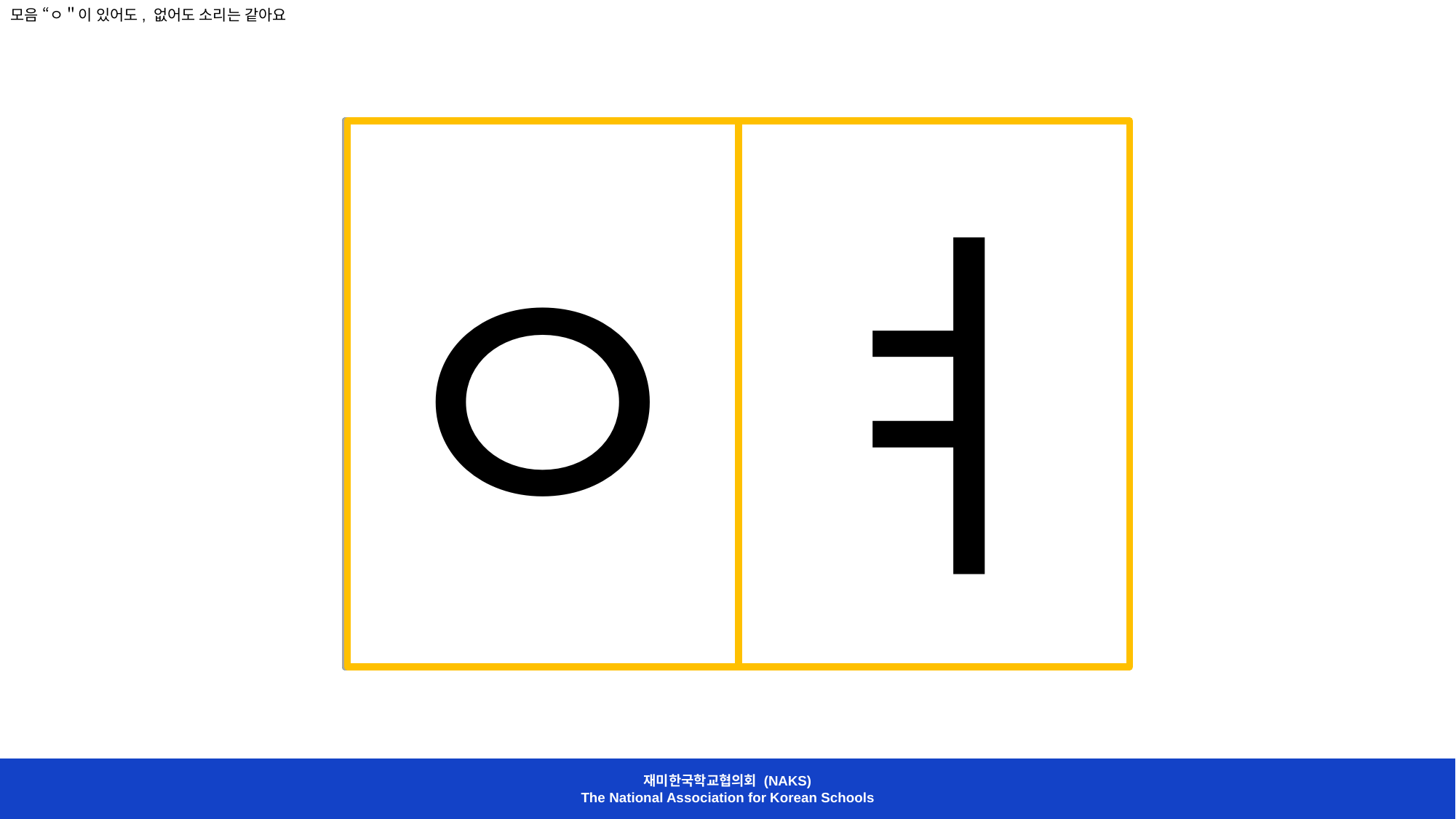

모음 “ㅇ＂이 있어도, 없어도 소리는 같아요
ㅇ
ㅇ
ㅇ
ㅇ
ㅏ
ㅑ
ㅓ
ㅕ
재미한국학교협의회 (NAKS)
The National Association for Korean Schools